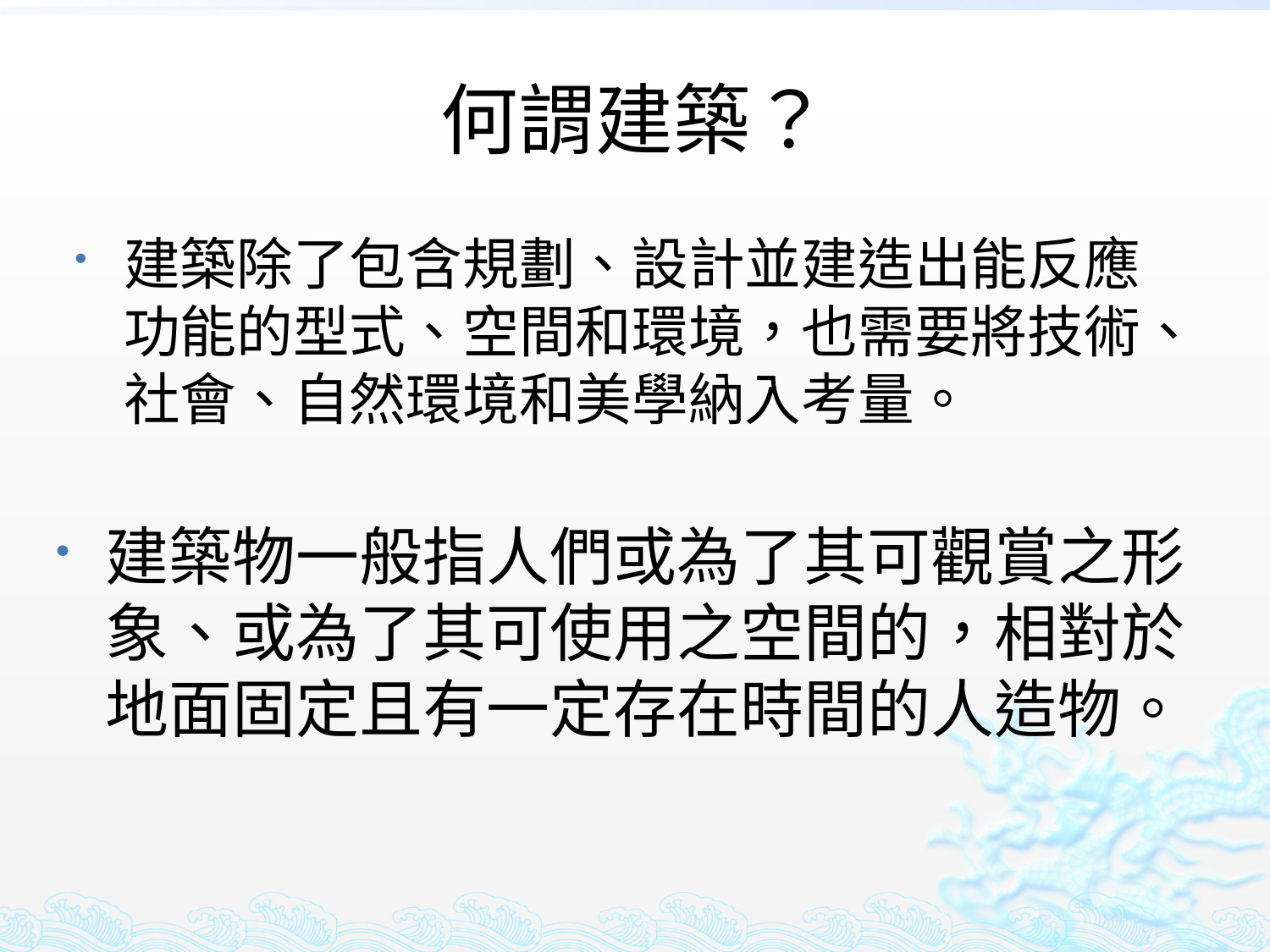

# 何謂建築？
建築除了包含規劃、設計並建造出能反應功能的型式、空間和環境，也需要將技術、社會、自然環境和美學納入考量。
建築物一般指人們或為了其可觀賞之形象、或為了其可使用之空間的，相對於地面固定且有一定存在時間的人造物。